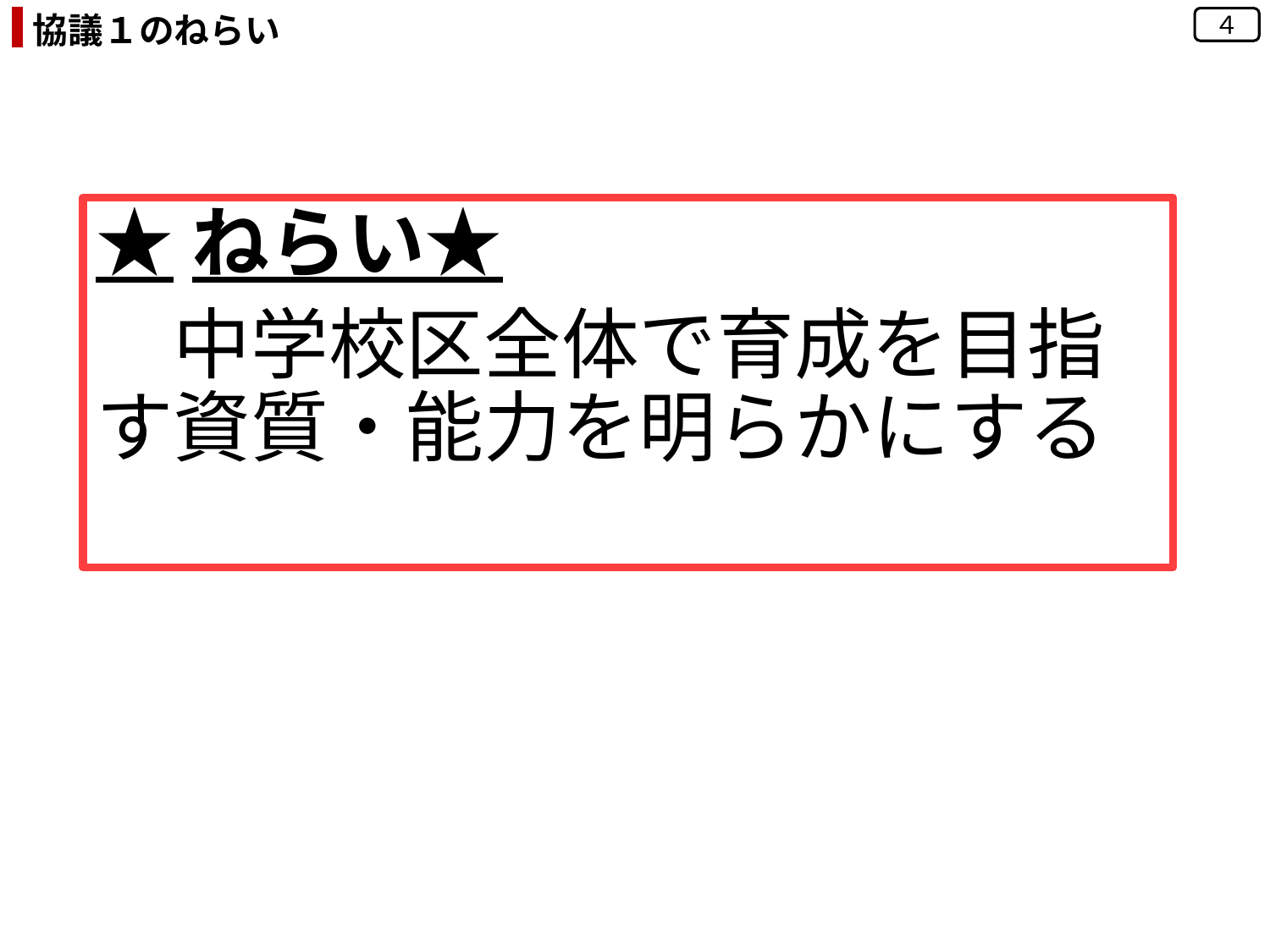

協議１のねらい

４
★ねらい★
　中学校区全体で育成を目指す資質・能力を明らかにする